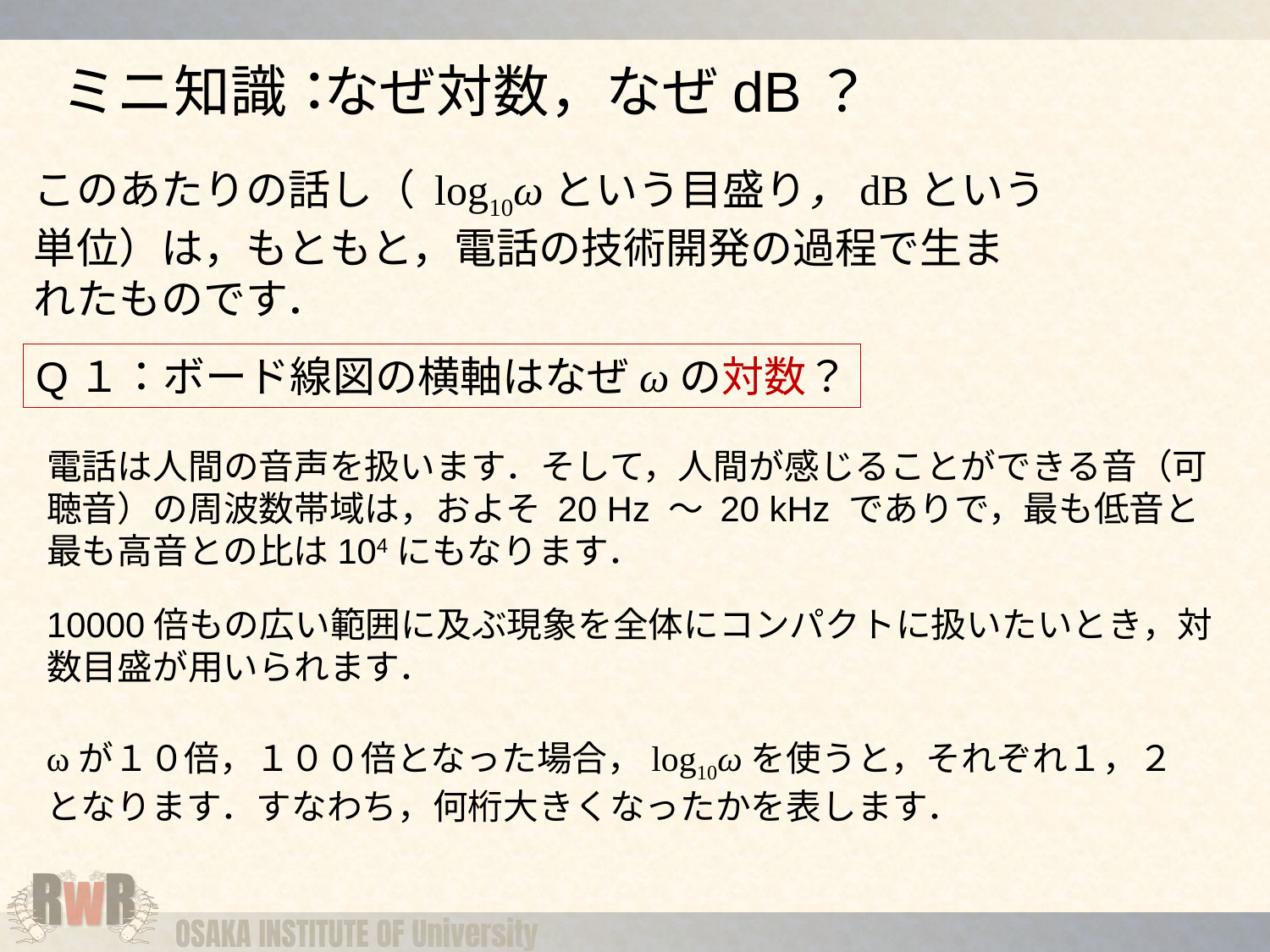

ミニ知識：
なぜ対数，なぜdB？
このあたりの話し（ log10ωという目盛り，dBという
単位）は，もともと，電話の技術開発の過程で生ま
れたものです．
Q１：ボード線図の横軸はなぜωの対数？
電話は人間の音声を扱います．そして，人間が感じることができる音（可聴音）の周波数帯域は，およそ 20 Hz 〜 20 kHz でありで，最も低音と最も高音との比は104にもなります．
10000倍もの広い範囲に及ぶ現象を全体にコンパクトに扱いたいとき，対数目盛が用いられます．
ωが１０倍，１００倍となった場合，log10ωを使うと，それぞれ１，２となります．すなわち，何桁大きくなったかを表します．